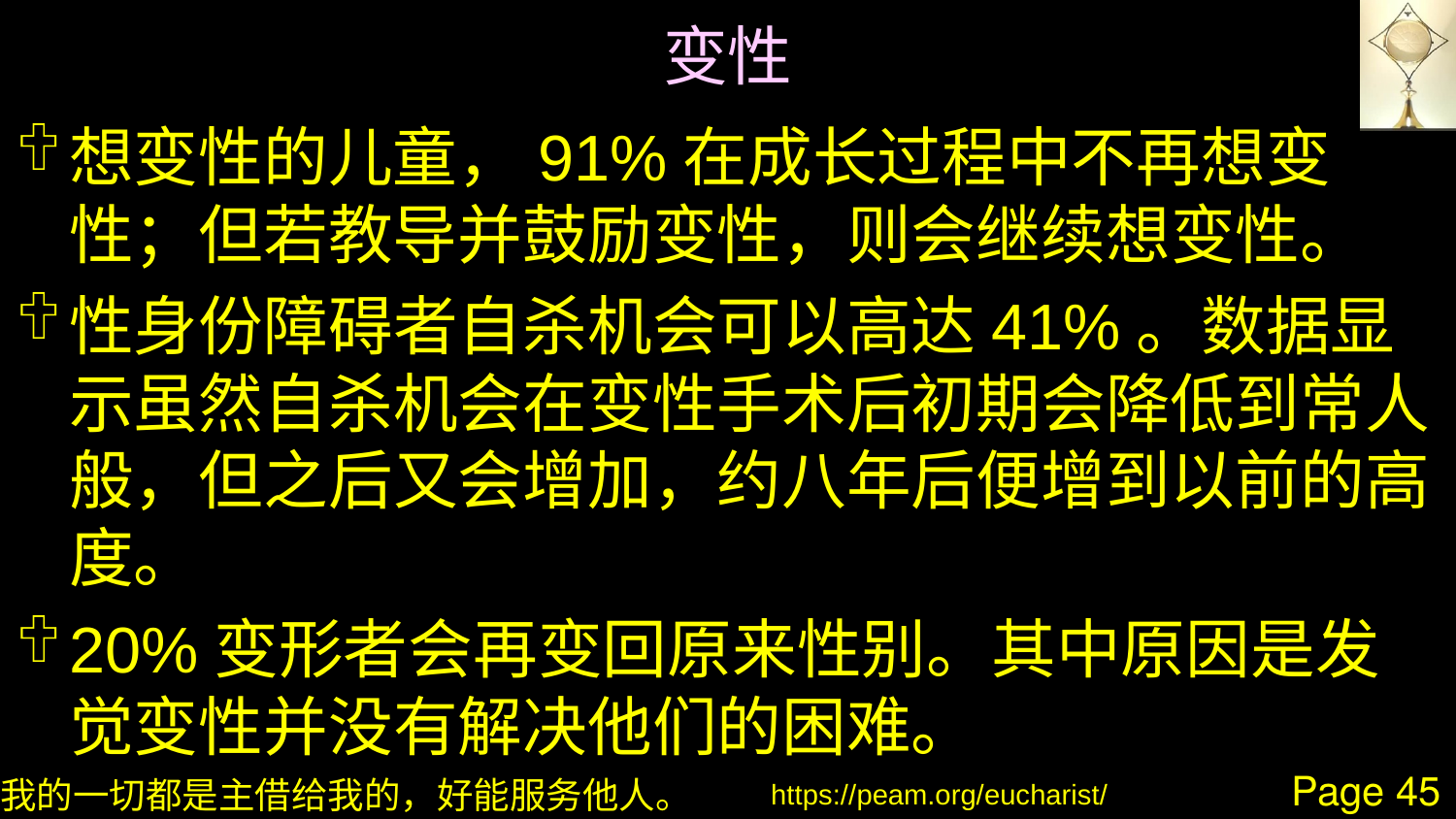

# 变性
想变性的儿童，91%在成长过程中不再想变性；但若教导并鼓励变性，则会继续想变性。
性身份障碍者自杀机会可以高达41%。数据显示虽然自杀机会在变性手术后初期会降低到常人般，但之后又会增加，约八年后便增到以前的高度。
20%变形者会再变回原来性别。其中原因是发觉变性并没有解决他们的困难。